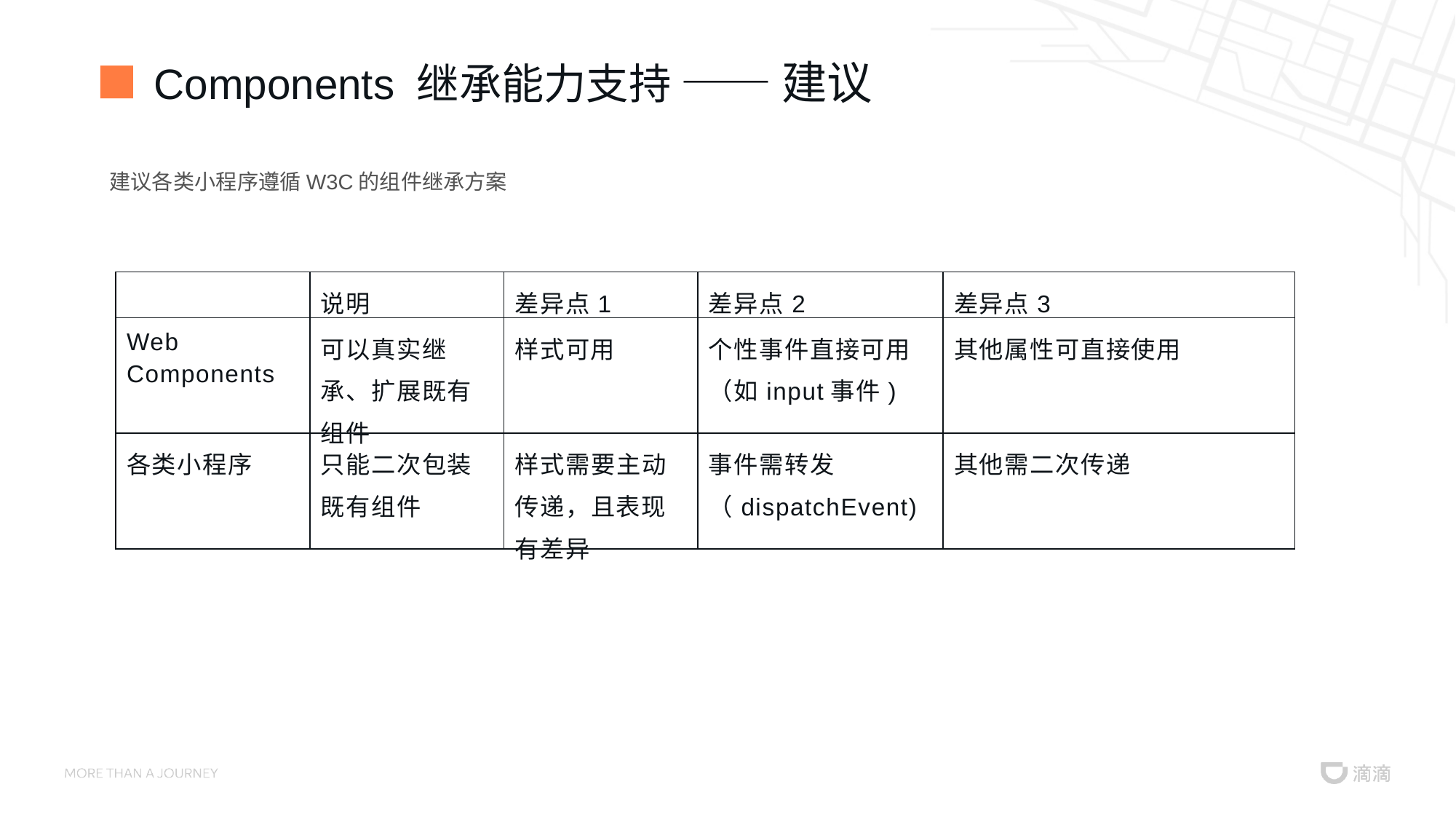

# Components 继承能力支持 —— 建议

建议各类小程序遵循W3C的组件继承方案
|  | 说明 | 差异点1 | 差异点2 | 差异点3 |
| --- | --- | --- | --- | --- |
| Web Components | 可以真实继承、扩展既有组件 | 样式可用 | 个性事件直接可用（如input事件) | 其他属性可直接使用 |
| 各类小程序 | 只能二次包装既有组件 | 样式需要主动传递，且表现有差异 | 事件需转发（dispatchEvent) | 其他需二次传递 |